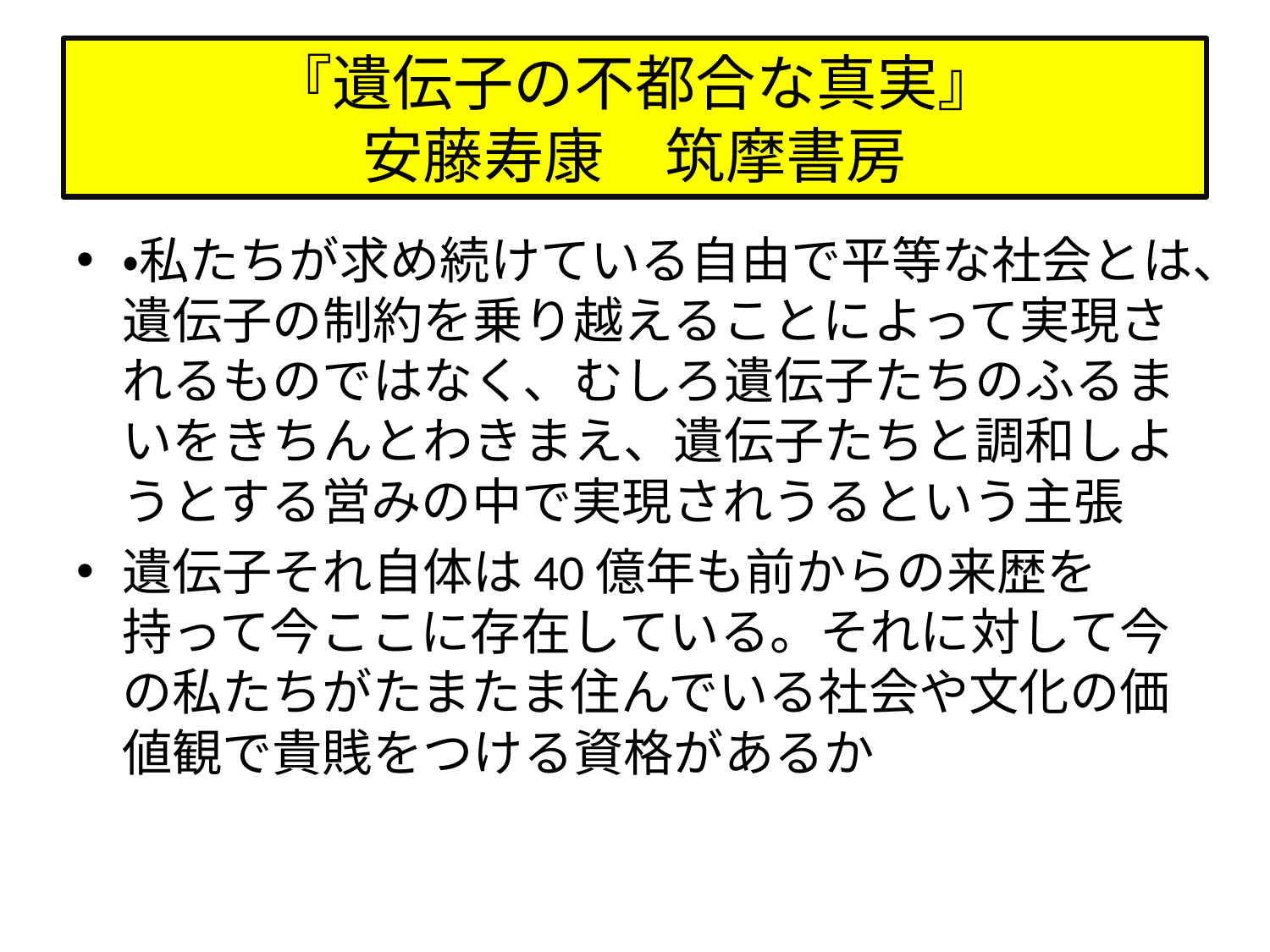

# 『遺伝子の不都合な真実』 安藤寿康　筑摩書房
・私たちが求め続けている自由で平等な社会とは、遺伝子の制約を乗り越えることによって実現されるものではなく、むしろ遺伝子たちのふるまいをきちんとわきまえ、遺伝子たちと調和しようとする営みの中で実現されうるという主張
遺伝子それ自体は40億年も前からの来歴を持って今ここに存在している。それに対して今の私たちがたまたま住んでいる社会や文化の価値観で貴賎をつける資格があるか